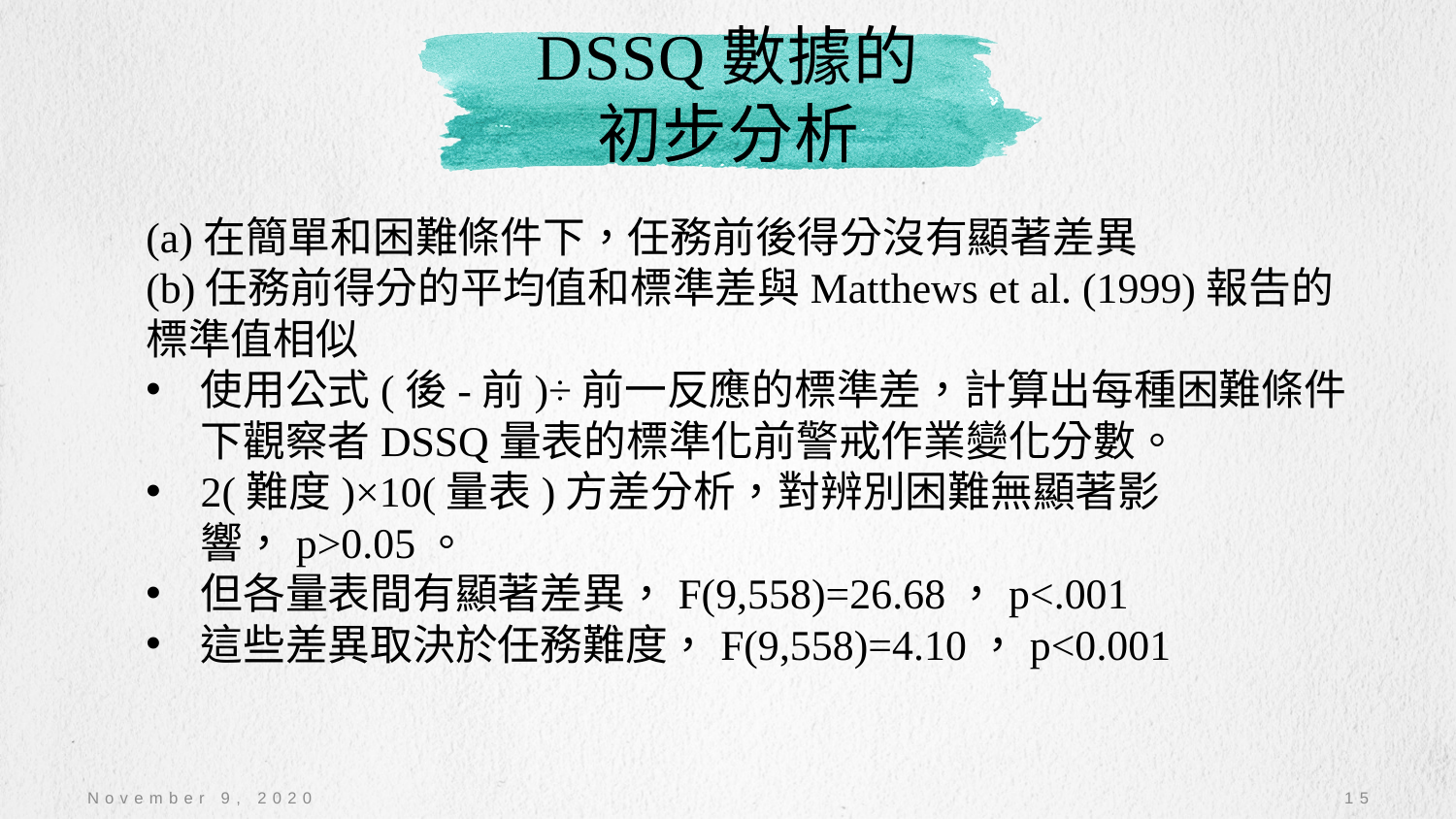

# DSSQ數據的初步分析
(a)在簡單和困難條件下，任務前後得分沒有顯著差異
(b)任務前得分的平均值和標準差與Matthews et al. (1999)報告的標準值相似
使用公式(後-前)÷前一反應的標準差，計算出每種困難條件下觀察者DSSQ量表的標準化前警戒作業變化分數。
2(難度)×10(量表)方差分析，對辨別困難無顯著影響，p>0.05。
但各量表間有顯著差異，F(9,558)=26.68，p<.001
這些差異取決於任務難度，F(9,558)=4.10，p<0.001

November 9, 2020
15